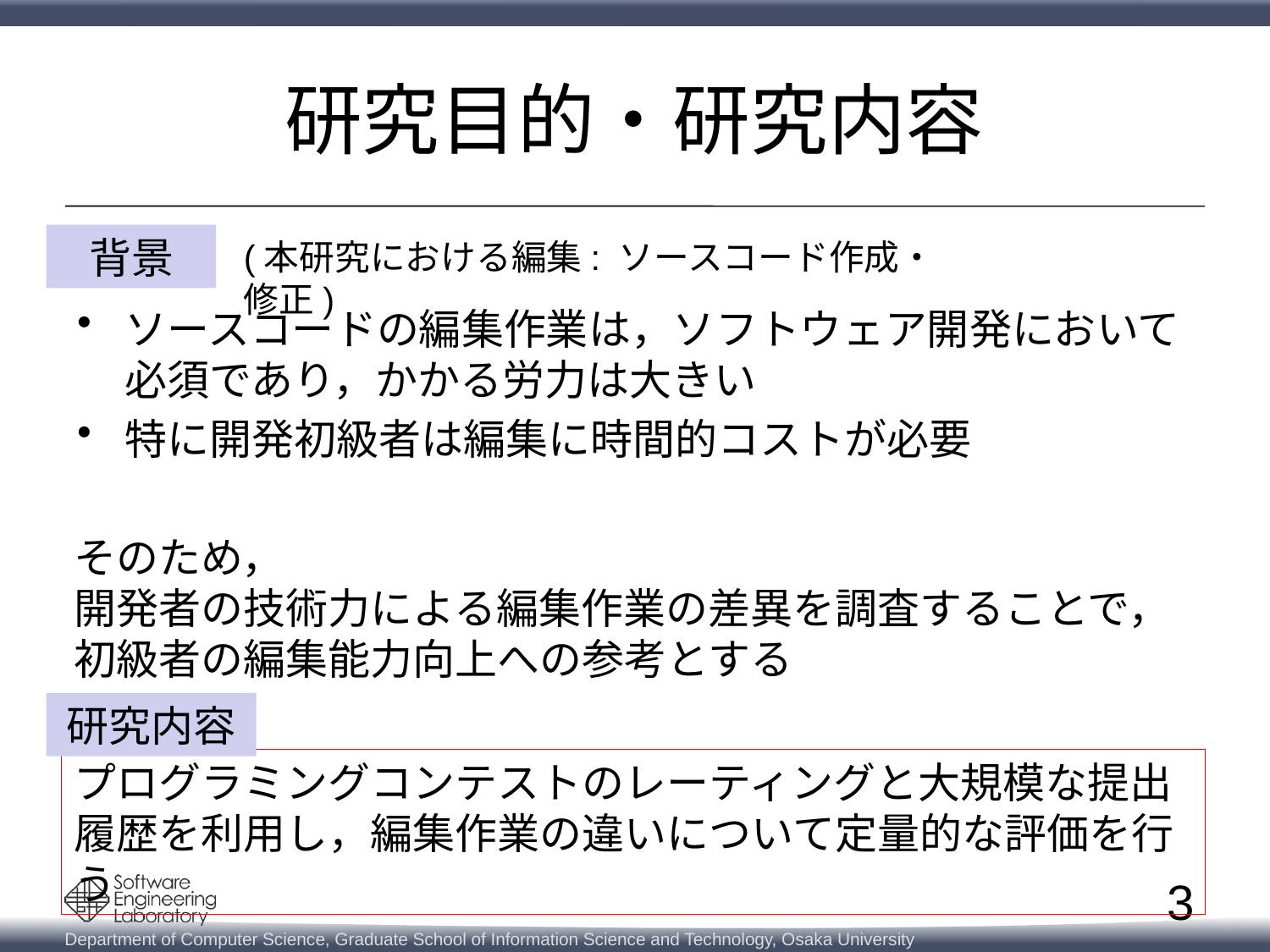

# 研究目的・研究内容
背景
(本研究における編集: ソースコード作成・修正)
ソースコードの編集作業は，ソフトウェア開発において必須であり，かかる労力は大きい
特に開発初級者は編集に時間的コストが必要

そのため，
開発者の技術力による編集作業の差異を調査することで，
初級者の編集能力向上への参考とする
研究内容
プログラミングコンテストのレーティングと大規模な提出履歴を利用し，編集作業の違いについて定量的な評価を行う
3